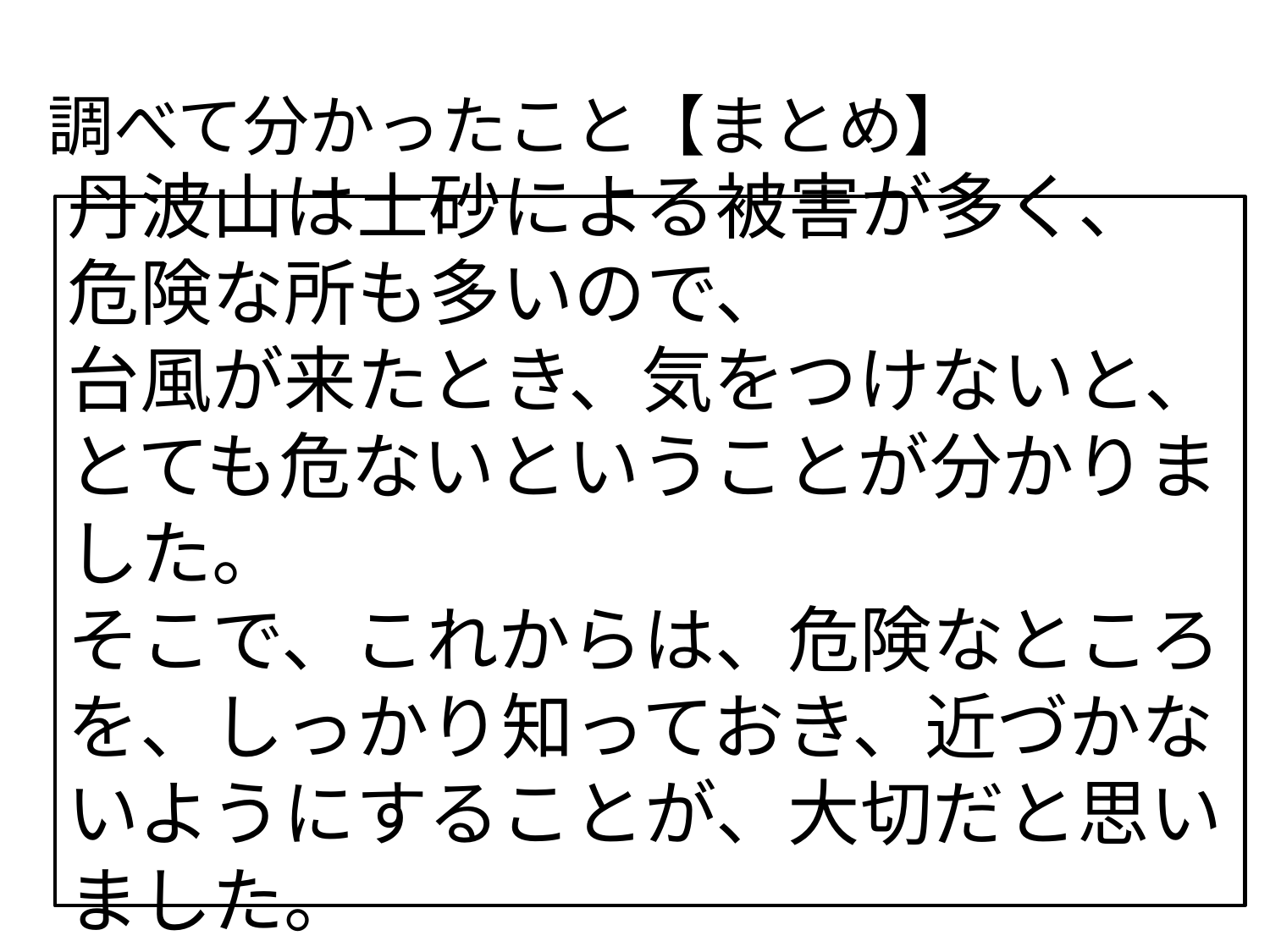

# 調べて分かったこと【まとめ】
丹波山は土砂による被害が多く、
危険な所も多いので、
台風が来たとき、気をつけないと、とても危ないということが分かりました。
そこで、これからは、危険なところを、しっかり知っておき、近づかないようにすることが、大切だと思いました。